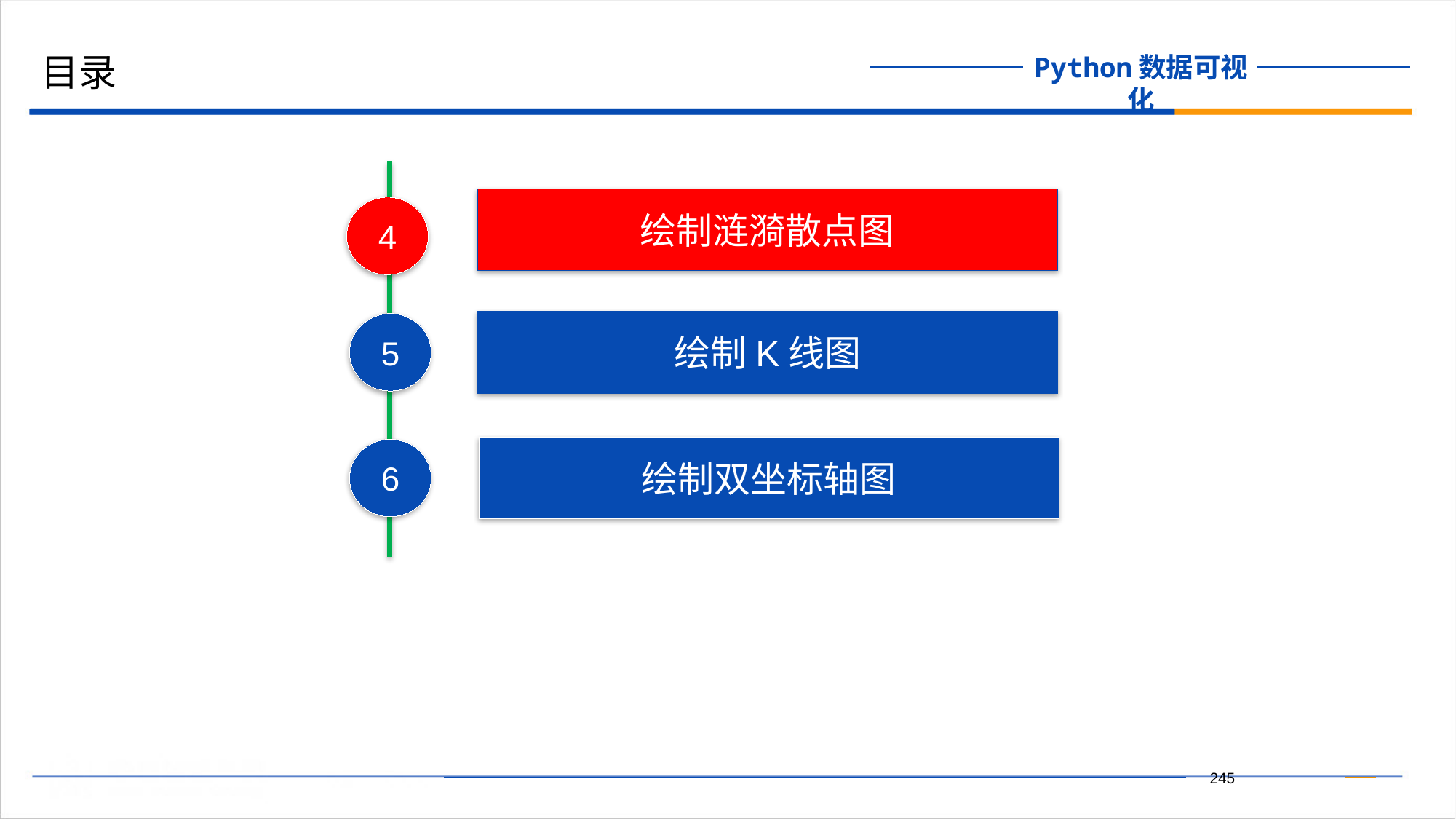

目录
绘制涟漪散点图
4
绘制K线图
5
绘制双坐标轴图
6